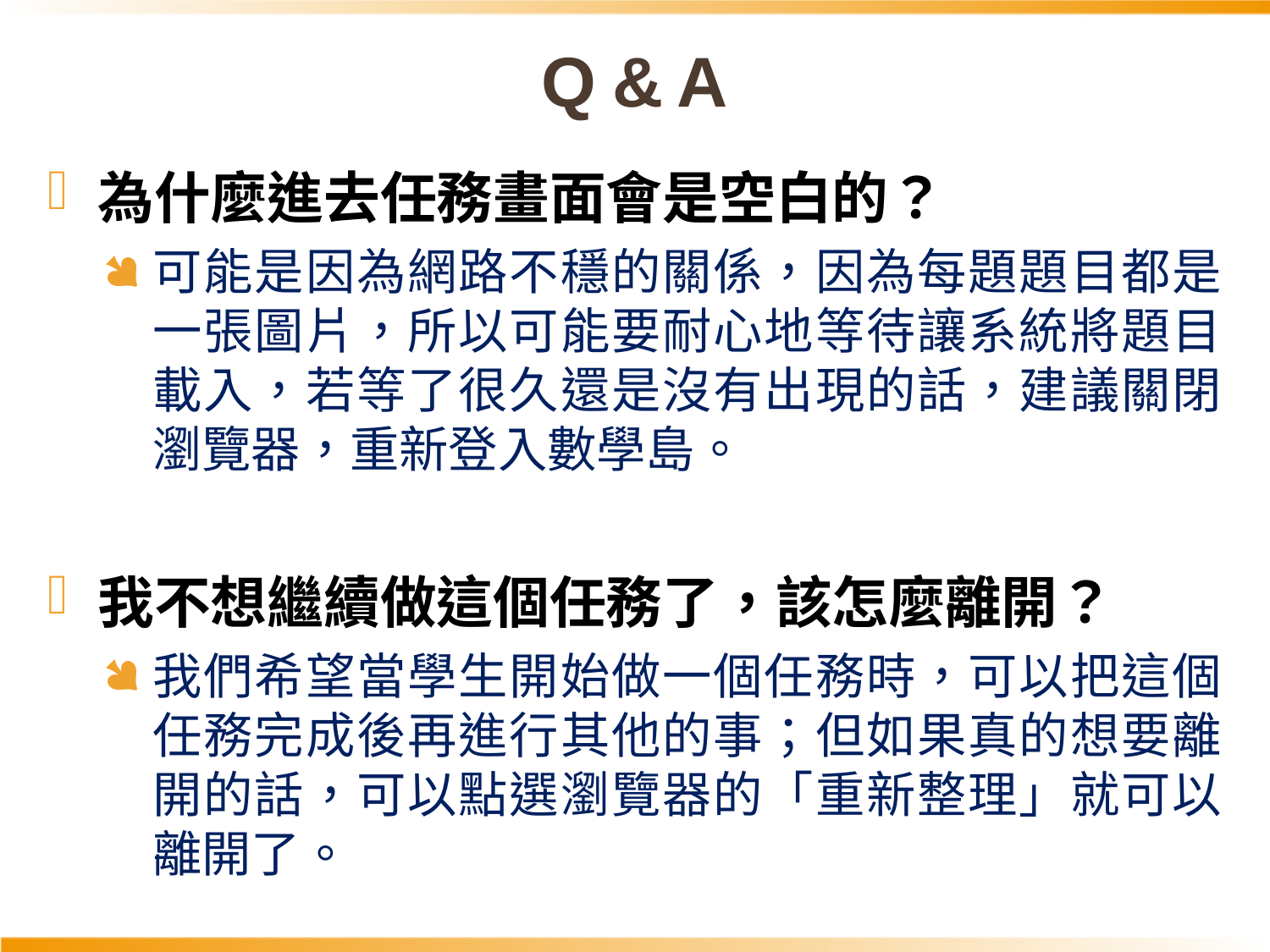

# Q & A
為什麼進去任務畫面會是空白的？
可能是因為網路不穩的關係，因為每題題目都是一張圖片，所以可能要耐心地等待讓系統將題目載入，若等了很久還是沒有出現的話，建議關閉瀏覽器，重新登入數學島。

我不想繼續做這個任務了，該怎麼離開？
我們希望當學生開始做一個任務時，可以把這個任務完成後再進行其他的事；但如果真的想要離開的話，可以點選瀏覽器的「重新整理」就可以離開了。